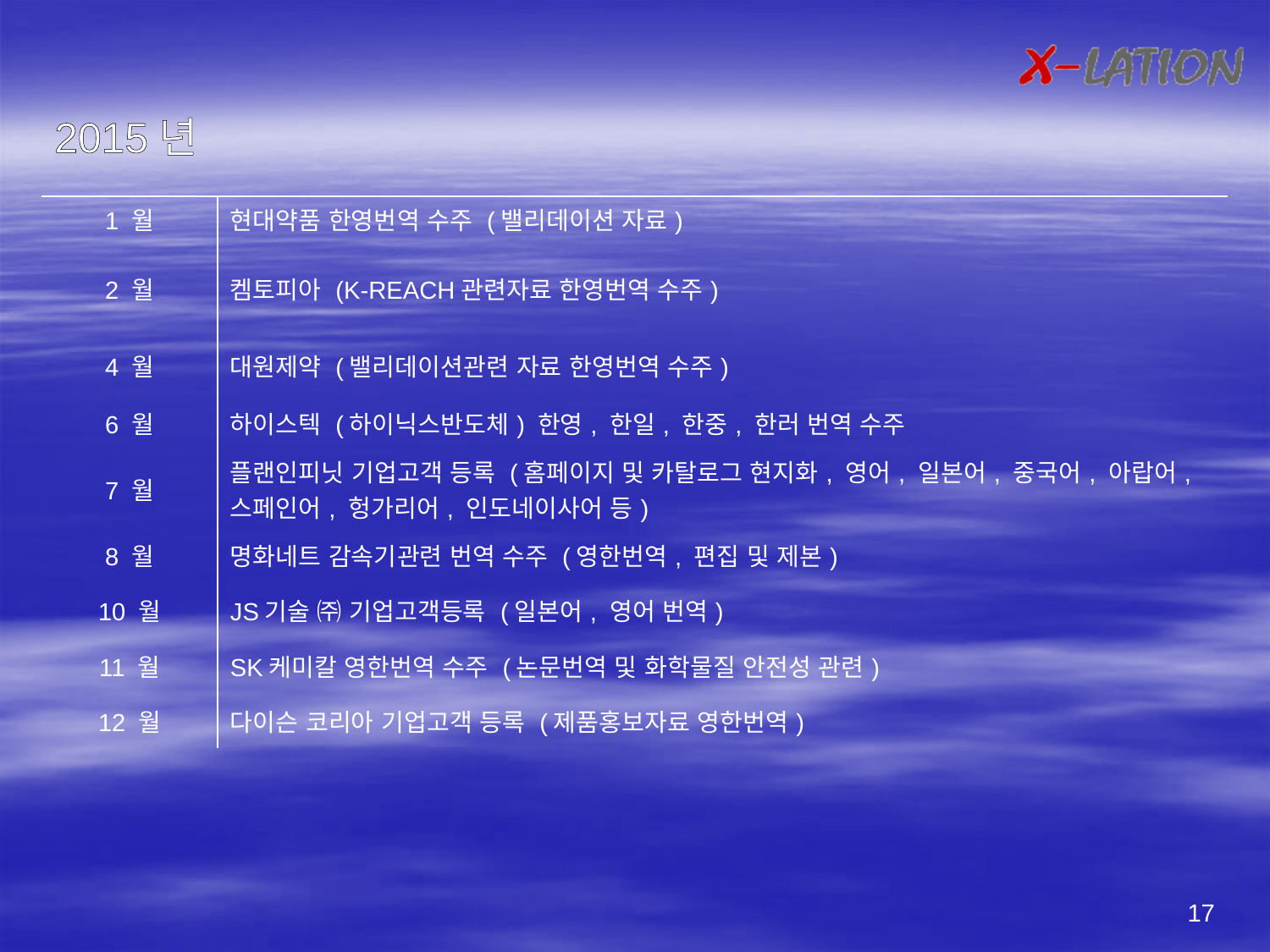

2015년
| 1 월 | 현대약품 한영번역 수주 (밸리데이션 자료) |
| --- | --- |
| 2 월 | 켐토피아 (K-REACH관련자료 한영번역 수주) |
| 4 월 | 대원제약 (밸리데이션관련 자료 한영번역 수주) |
| 6 월 | 하이스텍 (하이닉스반도체) 한영, 한일, 한중, 한러 번역 수주 |
| 7 월 | 플랜인피닛 기업고객 등록 (홈페이지 및 카탈로그 현지화, 영어, 일본어, 중국어, 아랍어, 스페인어, 헝가리어, 인도네이사어 등) |
| 8 월 | 명화네트 감속기관련 번역 수주 (영한번역, 편집 및 제본) |
| 10 월 | JS기술 ㈜ 기업고객등록 (일본어, 영어 번역) |
| 11 월 | SK케미칼 영한번역 수주 (논문번역 및 화학물질 안전성 관련) |
| 12 월 | 다이슨 코리아 기업고객 등록 (제품홍보자료 영한번역) |
17